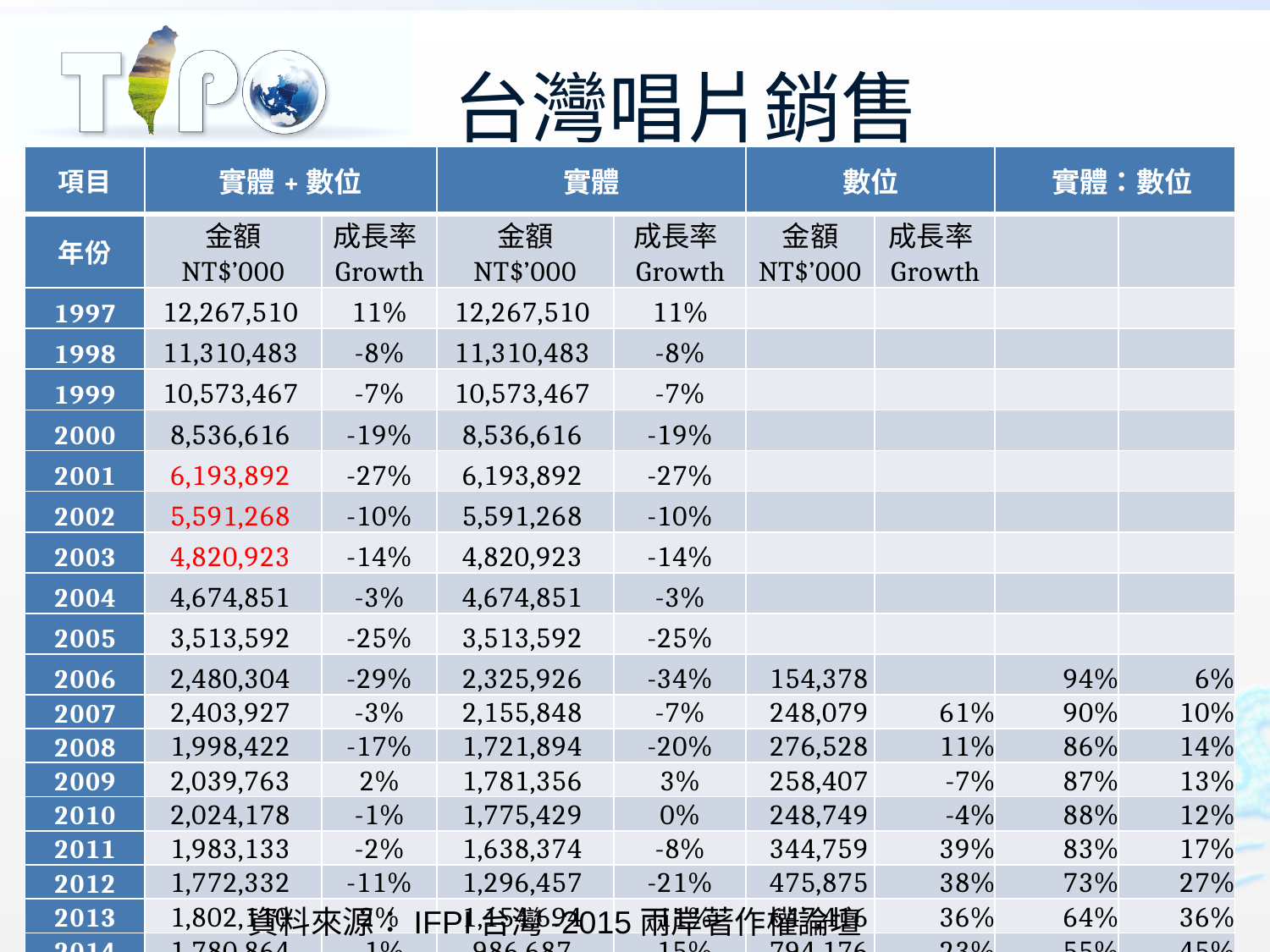

# 台灣唱片銷售
| 項目 | 實體+數位 |  | 實體 |  | 數位 |  | 實體：數位 |  |
| --- | --- | --- | --- | --- | --- | --- | --- | --- |
| 年份 | 金額 NT$’000 | 成長率Growth | 金額 NT$’000 | 成長率Growth | 金額 NT$’000 | 成長率Growth |  |  |
| 1997 | 12,267,510 | 11% | 12,267,510 | 11% |  |  |  |  |
| 1998 | 11,310,483 | -8% | 11,310,483 | -8% |  |  |  |  |
| 1999 | 10,573,467 | -7% | 10,573,467 | -7% |  |  |  |  |
| 2000 | 8,536,616 | -19% | 8,536,616 | -19% |  |  |  |  |
| 2001 | 6,193,892 | -27% | 6,193,892 | -27% |  |  |  |  |
| 2002 | 5,591,268 | -10% | 5,591,268 | -10% |  |  |  |  |
| 2003 | 4,820,923 | -14% | 4,820,923 | -14% |  |  |  |  |
| 2004 | 4,674,851 | -3% | 4,674,851 | -3% |  |  |  |  |
| 2005 | 3,513,592 | -25% | 3,513,592 | -25% |  |  |  |  |
| 2006 | 2,480,304 | -29% | 2,325,926 | -34% | 154,378 |  | 94% | 6% |
| 2007 | 2,403,927 | -3% | 2,155,848 | -7% | 248,079 | 61% | 90% | 10% |
| 2008 | 1,998,422 | -17% | 1,721,894 | -20% | 276,528 | 11% | 86% | 14% |
| 2009 | 2,039,763 | 2% | 1,781,356 | 3% | 258,407 | -7% | 87% | 13% |
| 2010 | 2,024,178 | -1% | 1,775,429 | 0% | 248,749 | -4% | 88% | 12% |
| 2011 | 1,983,133 | -2% | 1,638,374 | -8% | 344,759 | 39% | 83% | 17% |
| 2012 | 1,772,332 | -11% | 1,296,457 | -21% | 475,875 | 38% | 73% | 27% |
| 2013 | 1,802,110 | 2% | 1,154,694 | -11% | 647,416 | 36% | 64% | 36% |
| 2014 | 1,780,864 | -1% | 986,687 | -15% | 794,176 | 23% | 55% | 45% |
資料來源：IFPI台灣-2015兩岸著作權論壇